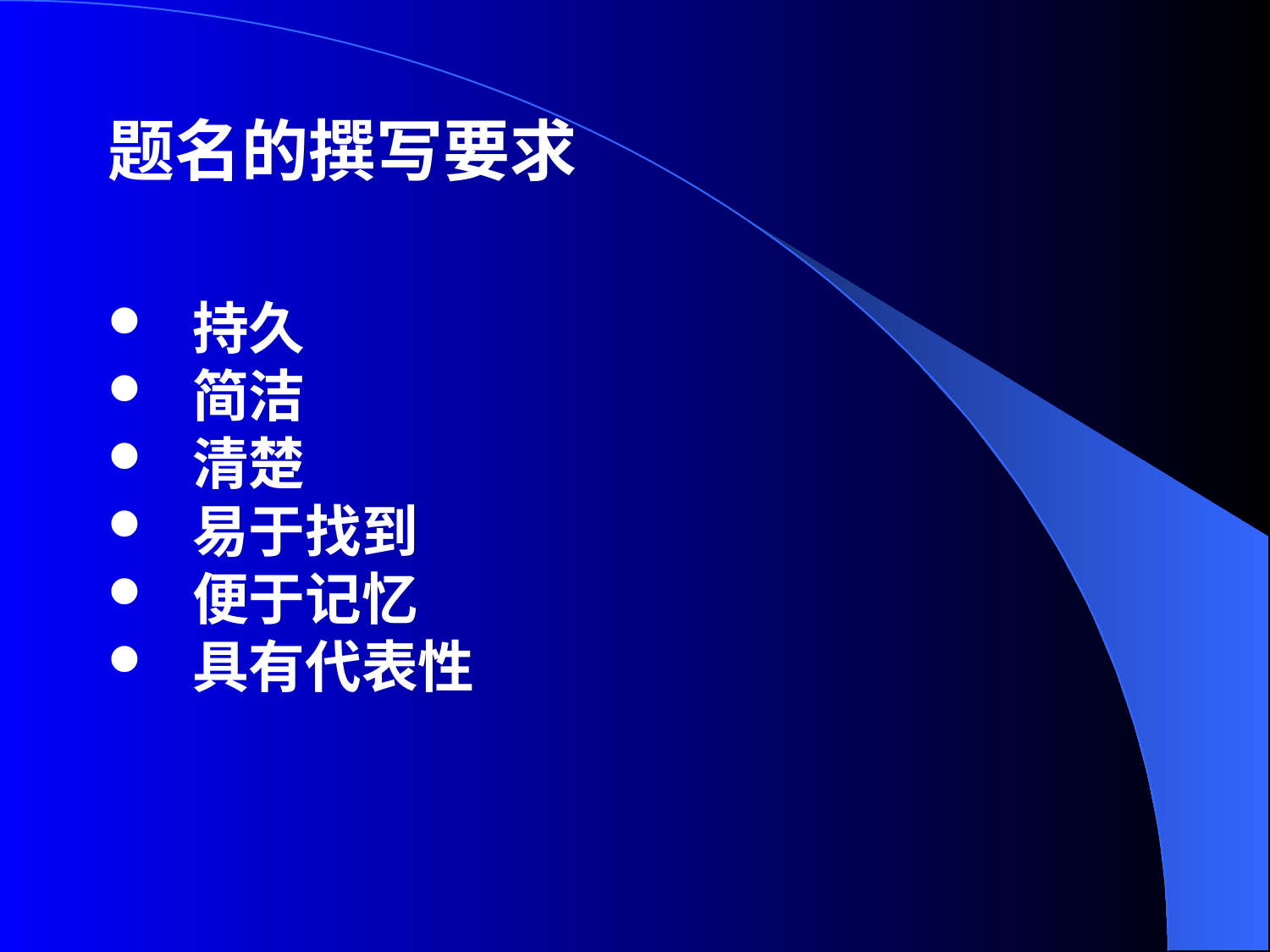

题名的撰写要求

持久
简洁
清楚
易于找到
便于记忆
具有代表性